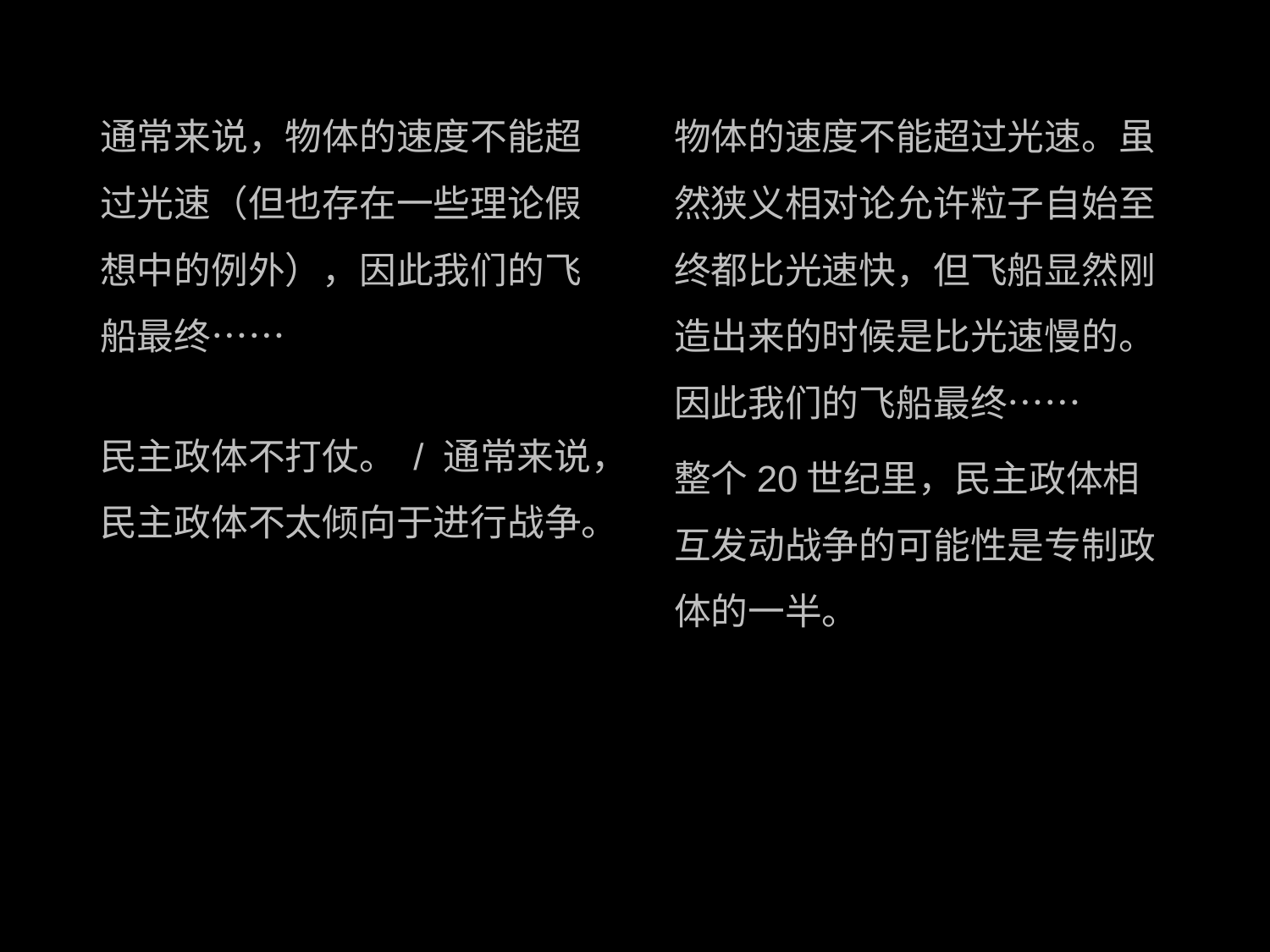

物体的速度不能超过光速。虽然狭义相对论允许粒子自始至终都比光速快，但飞船显然刚造出来的时候是比光速慢的。因此我们的飞船最终……
整个20世纪里，民主政体相互发动战争的可能性是专制政体的一半。
通常来说，物体的速度不能超过光速（但也存在一些理论假想中的例外），因此我们的飞船最终……
民主政体不打仗。 / 通常来说，民主政体不太倾向于进行战争。